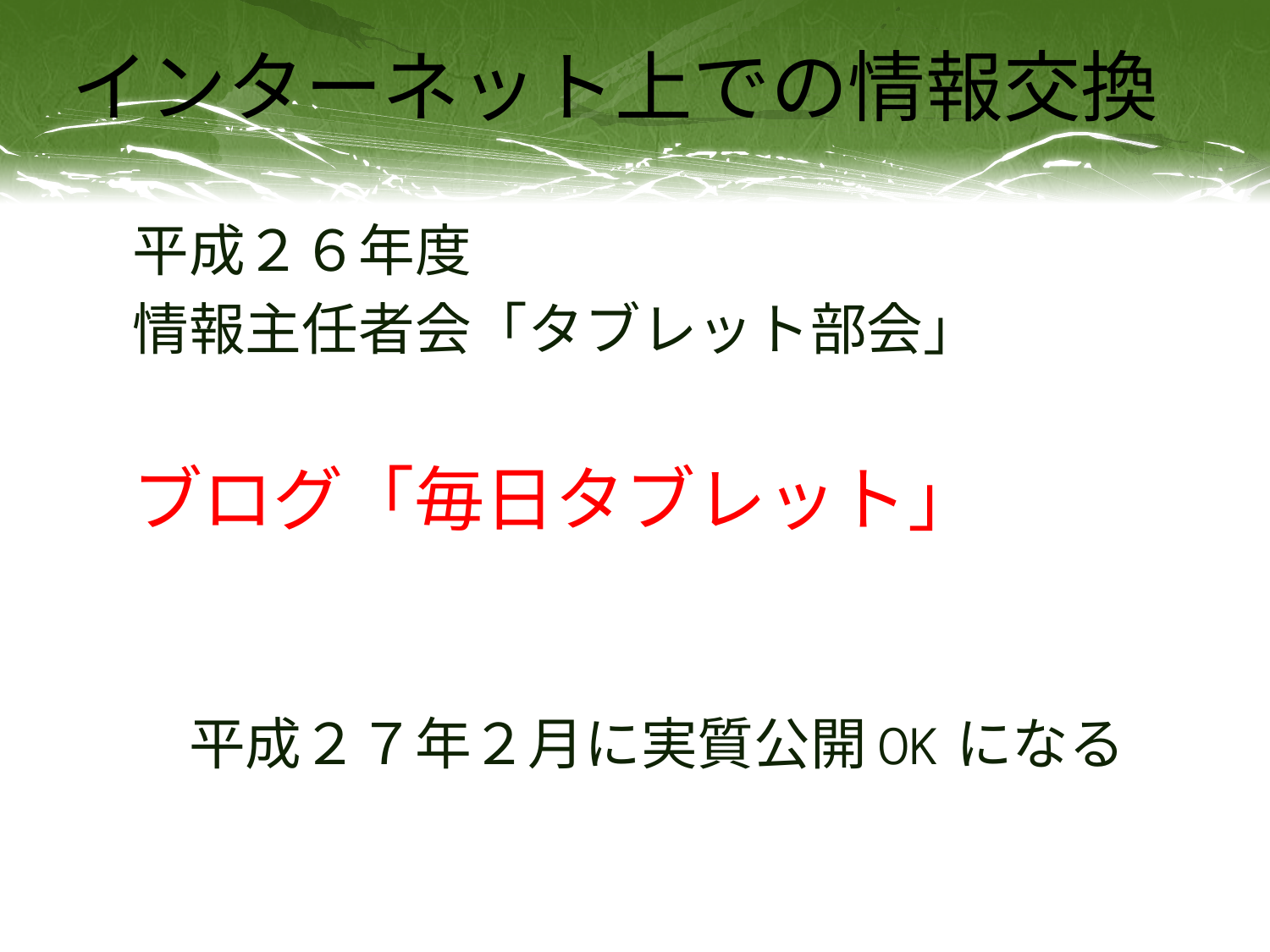

# インターネット上での情報交換
　平成２６年度
　情報主任者会「タブレット部会」

　ブログ「毎日タブレット」

　　平成２７年２月に実質公開OKになる